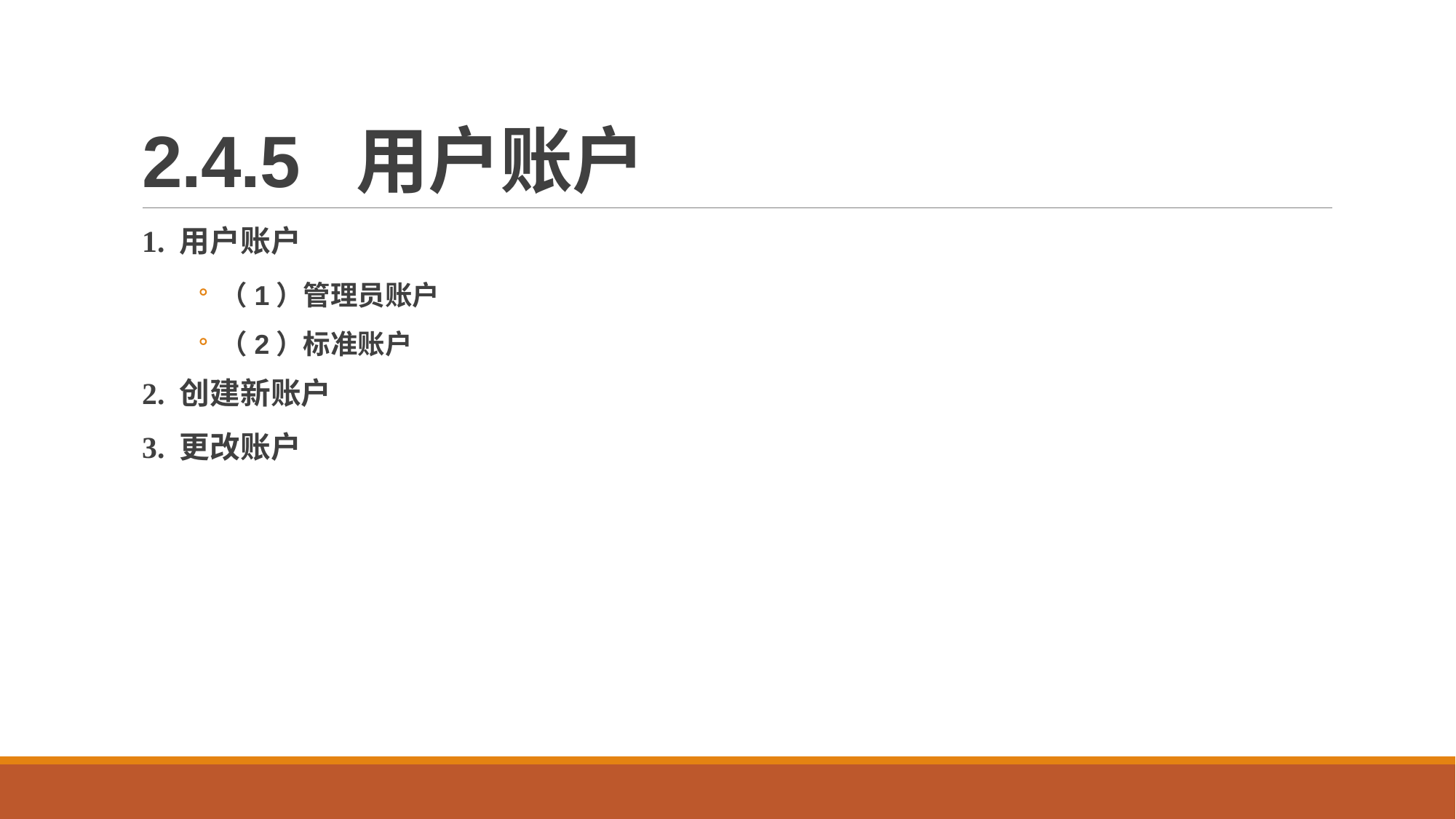

# 2.4.5  用户账户
1. 用户账户
（1）管理员账户
（2）标准账户
2. 创建新账户
3. 更改账户